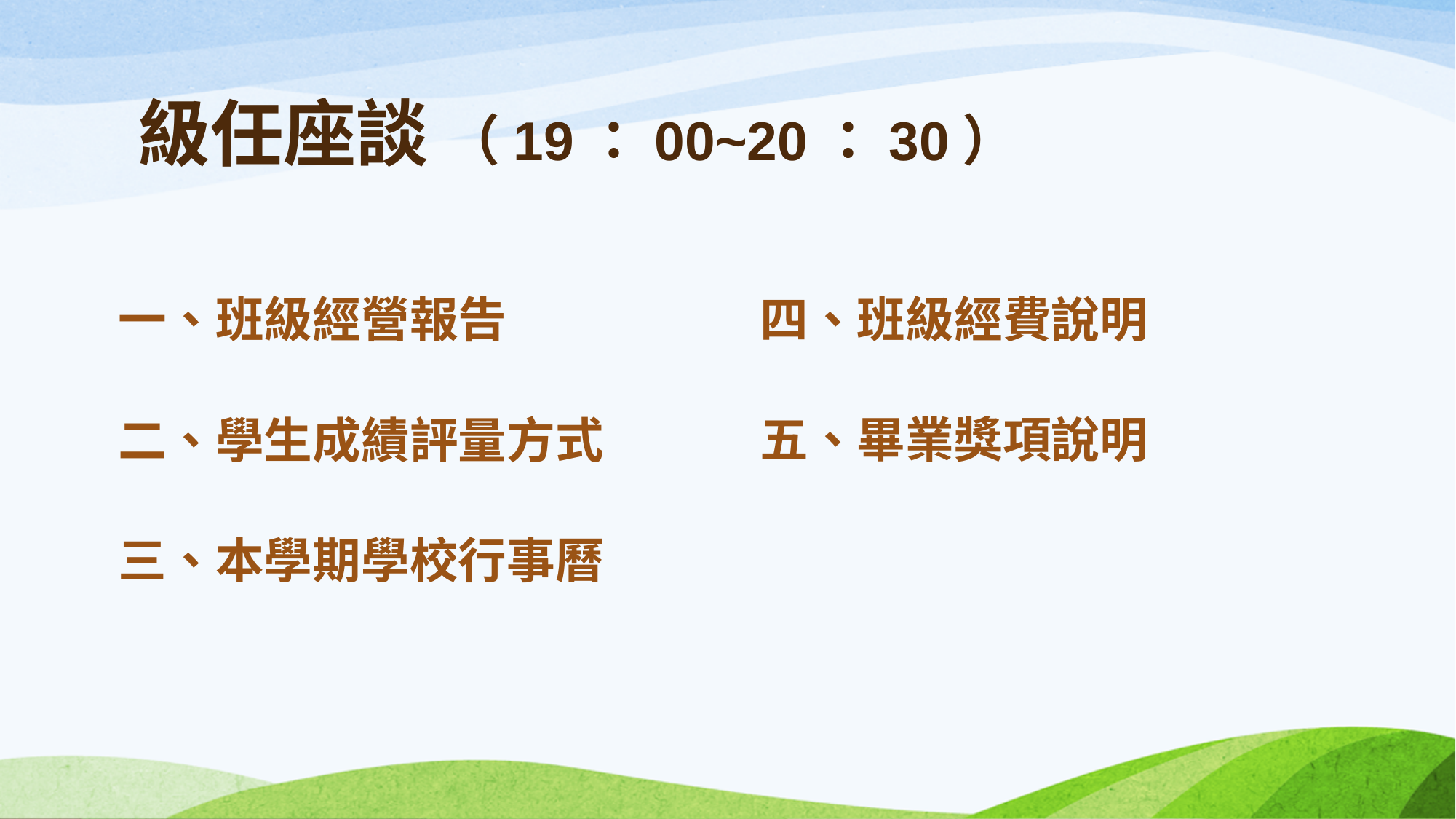

# 級任座談 （19：00~20：30）
一、班級經營報告
二、學生成績評量方式
三、本學期學校行事曆

四、班級經費說明
五、畢業獎項說明